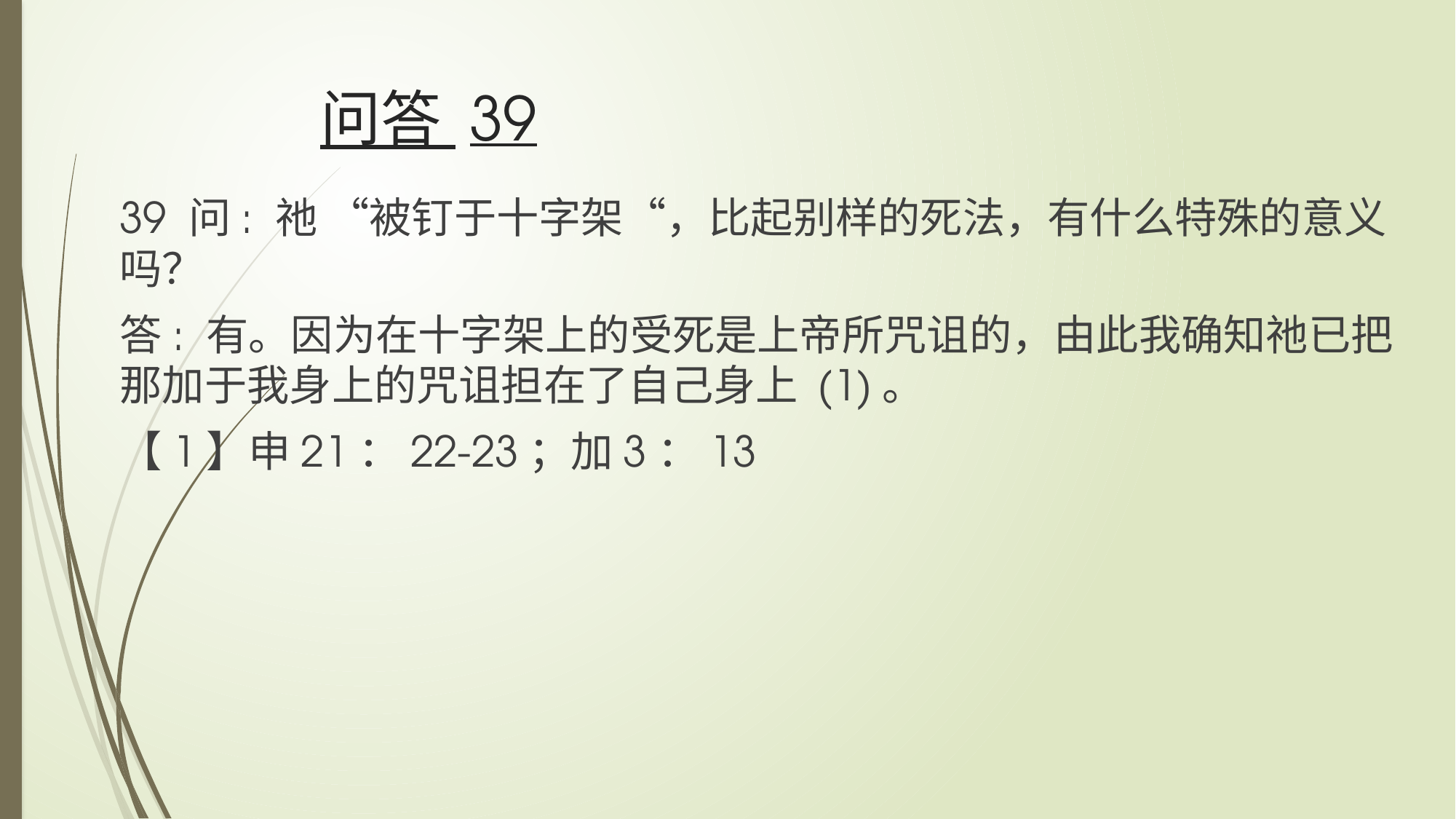

# 问答 39
39 问: 祂 “被钉于十字架“，比起别样的死法，有什么特殊的意义吗？
答: 有。因为在十字架上的受死是上帝所咒诅的，由此我确知祂已把那加于我身上的咒诅担在了自己身上 (1)。
【1】申21：22-23；加3：13